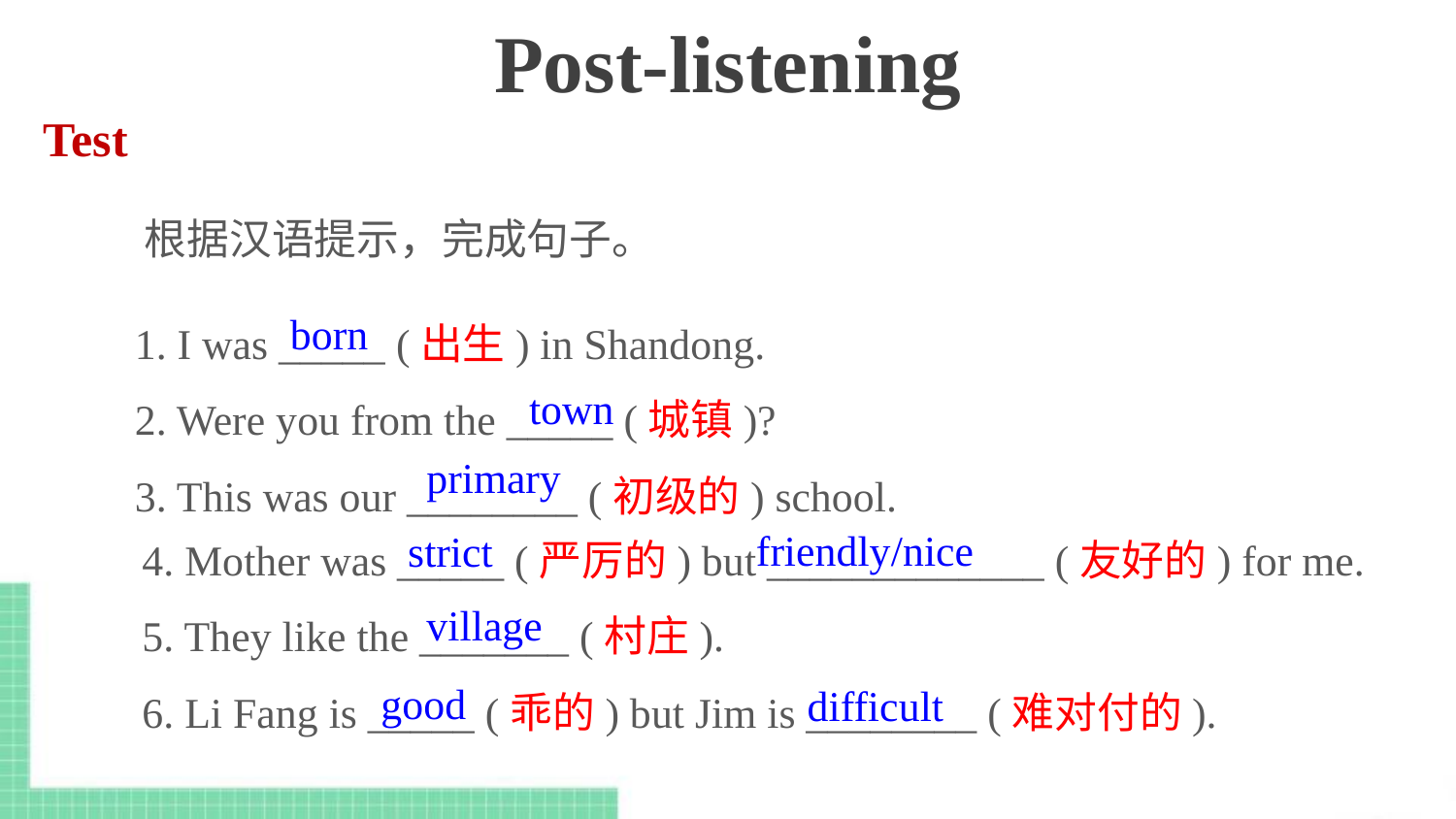

Post-listening
Test
根据汉语提示，完成句子。
1. I was _____ (出生) in Shandong.
2. Were you from the _____ (城镇)?
3. This was our ________ (初级的) school.
born
town
primary
4. Mother was _____ (严厉的) but _____________ (友好的) for me.
5. They like the _______ (村庄).
6. Li Fang is _____ (乖的) but Jim is ________ (难对付的).
friendly/nice
strict
village
good
difficult